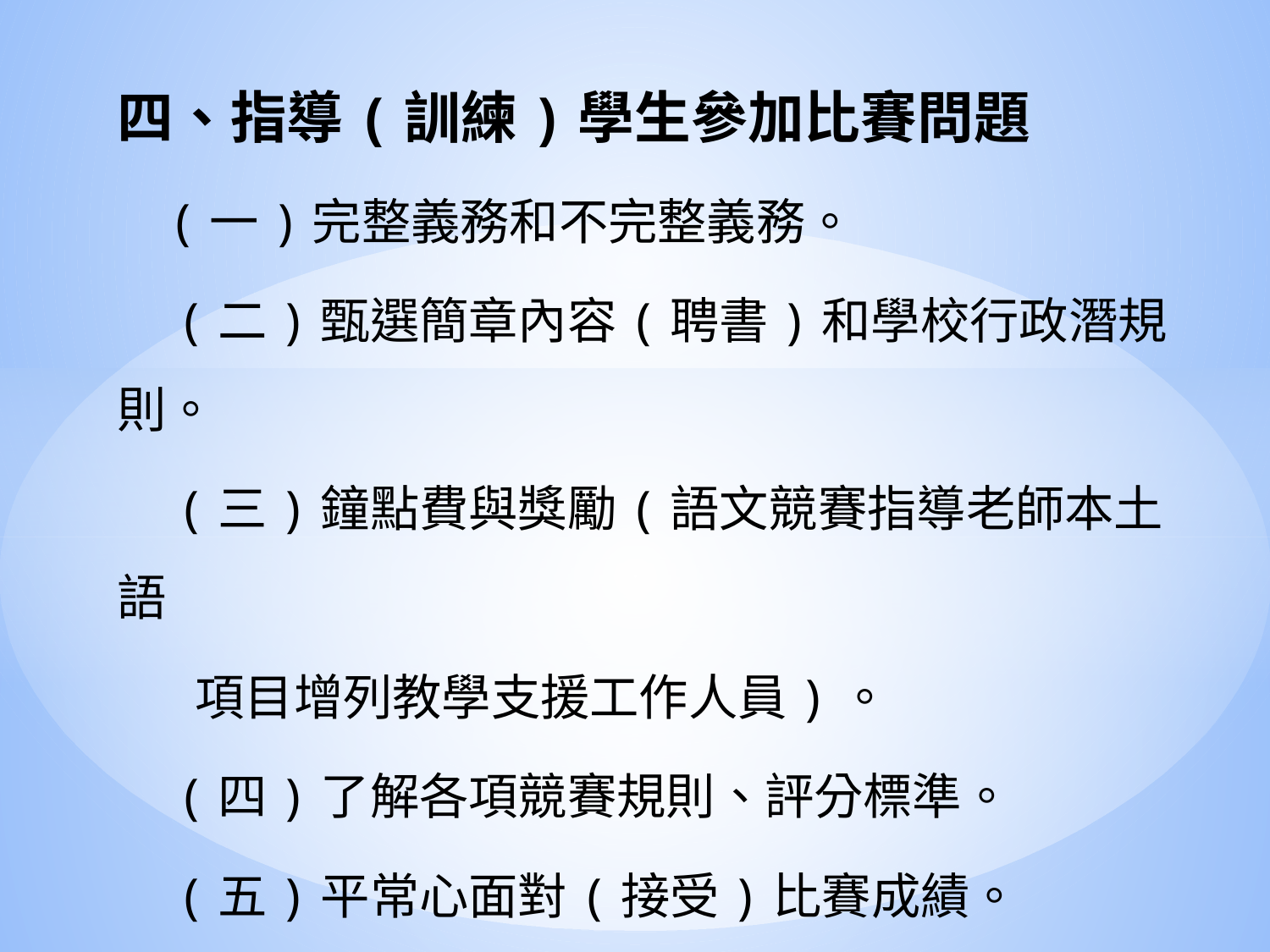

四、指導(訓練)學生參加比賽問題
  (一)完整義務和不完整義務。
  (二)甄選簡章內容(聘書)和學校行政潛規則。
  (三)鐘點費與獎勵(語文競賽指導老師本土語
      項目增列教學支援工作人員)。
  (四)了解各項競賽規則、評分標準。
  (五)平常心面對(接受)比賽成績。